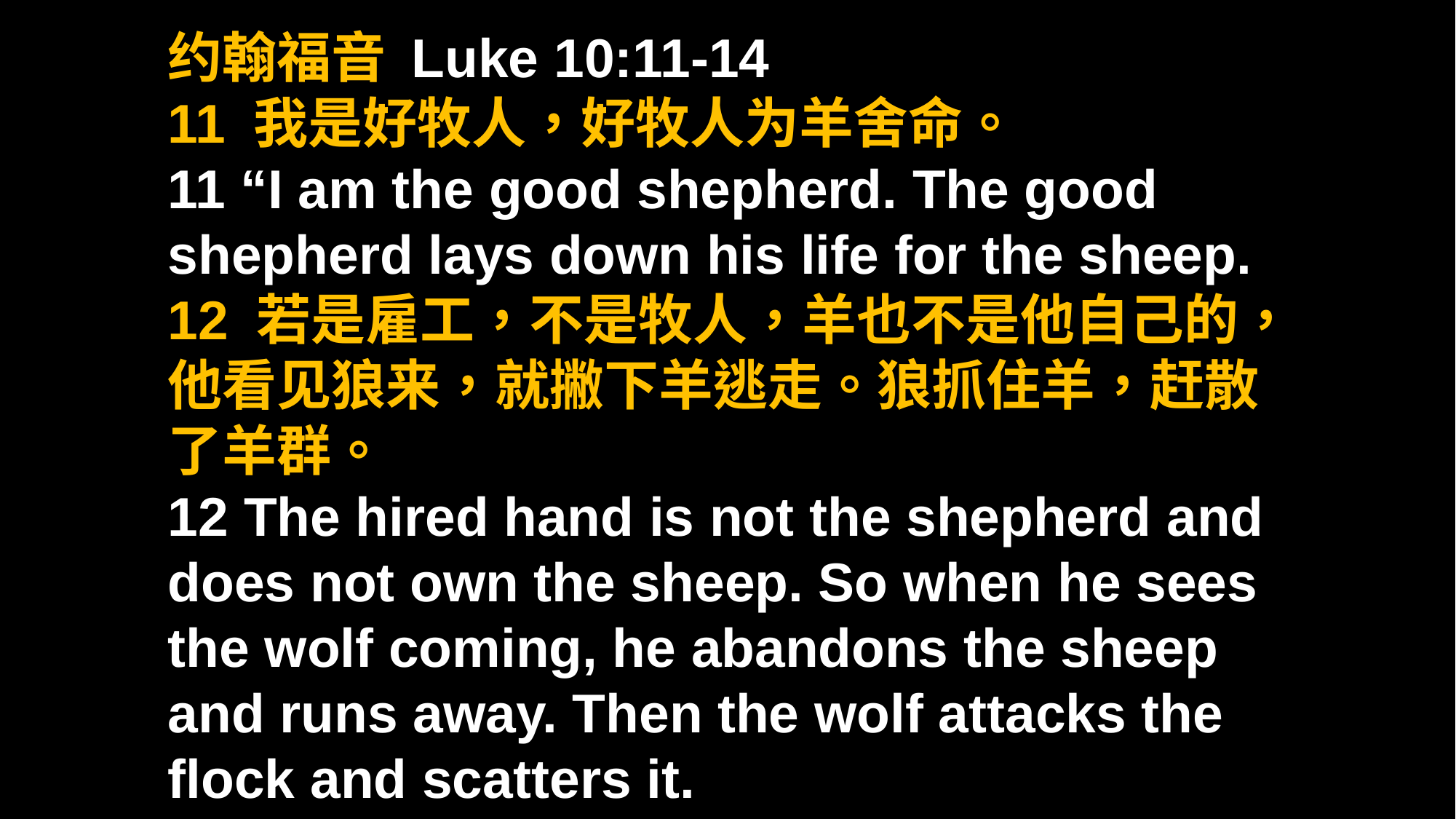

约翰福音 Luke 10:11-14
11 我是好牧人，好牧人为羊舍命。
11 “I am the good shepherd. The good shepherd lays down his life for the sheep.
12 若是雇工，不是牧人，羊也不是他自己的，他看见狼来，就撇下羊逃走。狼抓住羊，赶散了羊群。
12 The hired hand is not the shepherd and does not own the sheep. So when he sees the wolf coming, he abandons the sheep and runs away. Then the wolf attacks the flock and scatters it.